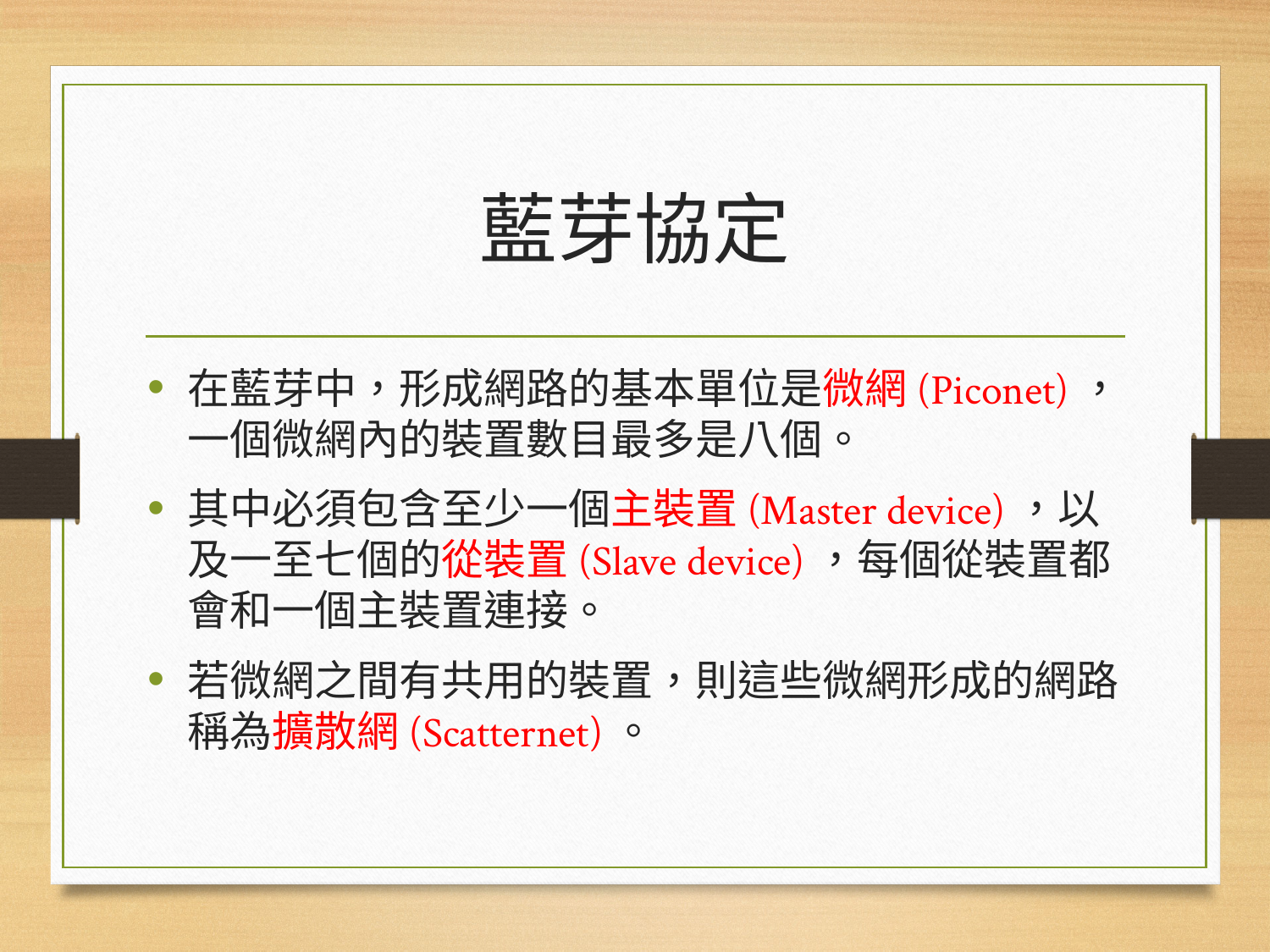

# 藍芽協定
在藍芽中，形成網路的基本單位是微網(Piconet)，一個微網內的裝置數目最多是八個。
其中必須包含至少一個主裝置(Master device)，以及一至七個的從裝置(Slave device)，每個從裝置都會和一個主裝置連接。
若微網之間有共用的裝置，則這些微網形成的網路稱為擴散網(Scatternet)。